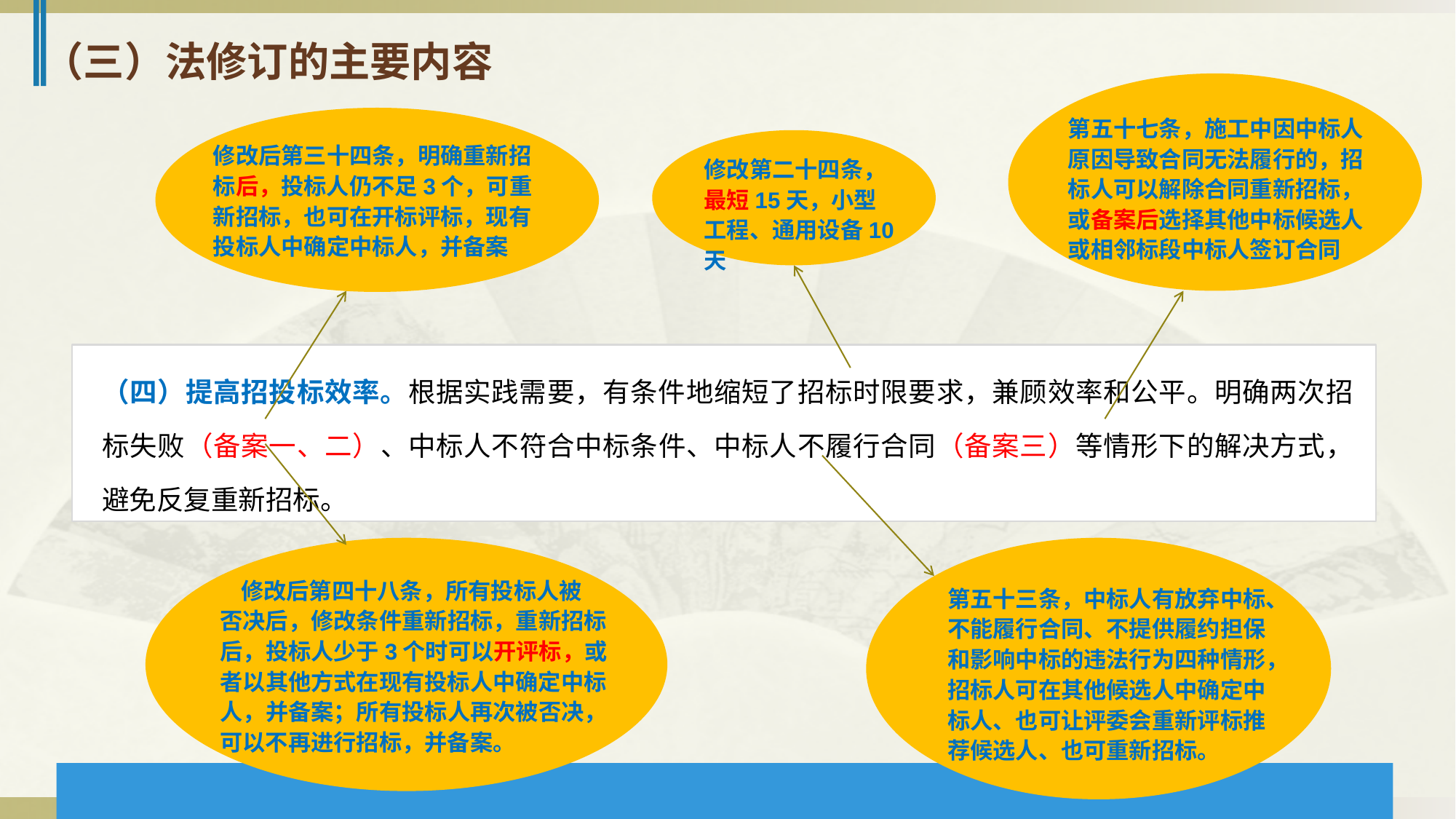

（三）法修订的主要内容

第五十七条，施工中因中标人原因导致合同无法履行的，招标人可以解除合同重新招标，或备案后选择其他中标候选人或相邻标段中标人签订合同

修改后第三十四条，明确重新招标后，投标人仍不足3个，可重新招标，也可在开标评标，现有投标人中确定中标人，并备案
修改第二十四条，最短15天，小型工程、通用设备10天

（四）提高招投标效率。根据实践需要，有条件地缩短了招标时限要求，兼顾效率和公平。明确两次招标失败（备案一、二）、中标人不符合中标条件、中标人不履行合同（备案三）等情形下的解决方式，避免反复重新招标。

   修改后第四十八条，所有投标人被
否决后，修改条件重新招标，重新招标后，投标人少于3个时可以开评标，或者以其他方式在现有投标人中确定中标人，并备案；所有投标人再次被否决，可以不再进行招标，并备案。
第五十三条，中标人有放弃中标、不能履行合同、不提供履约担保和影响中标的违法行为四种情形，招标人可在其他候选人中确定中标人、也可让评委会重新评标推荐候选人、也可重新招标。